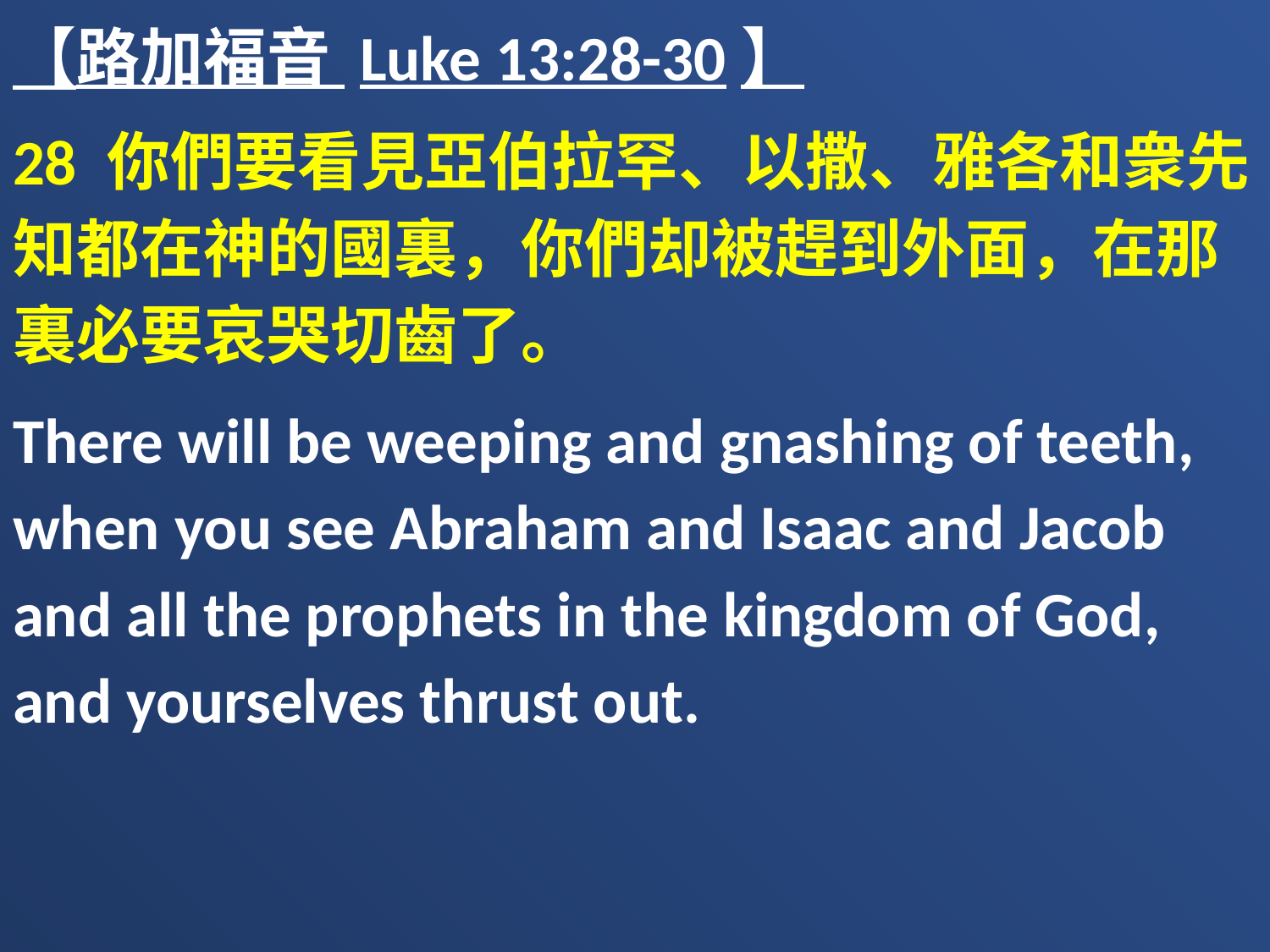

【路加福音 Luke 13:28-30】
28 你們要看見亞伯拉罕、以撒、雅各和衆先知都在神的國裏，你們却被趕到外面，在那裏必要哀哭切齒了。
There will be weeping and gnashing of teeth, when you see Abraham and Isaac and Jacob and all the prophets in the kingdom of God, and yourselves thrust out.